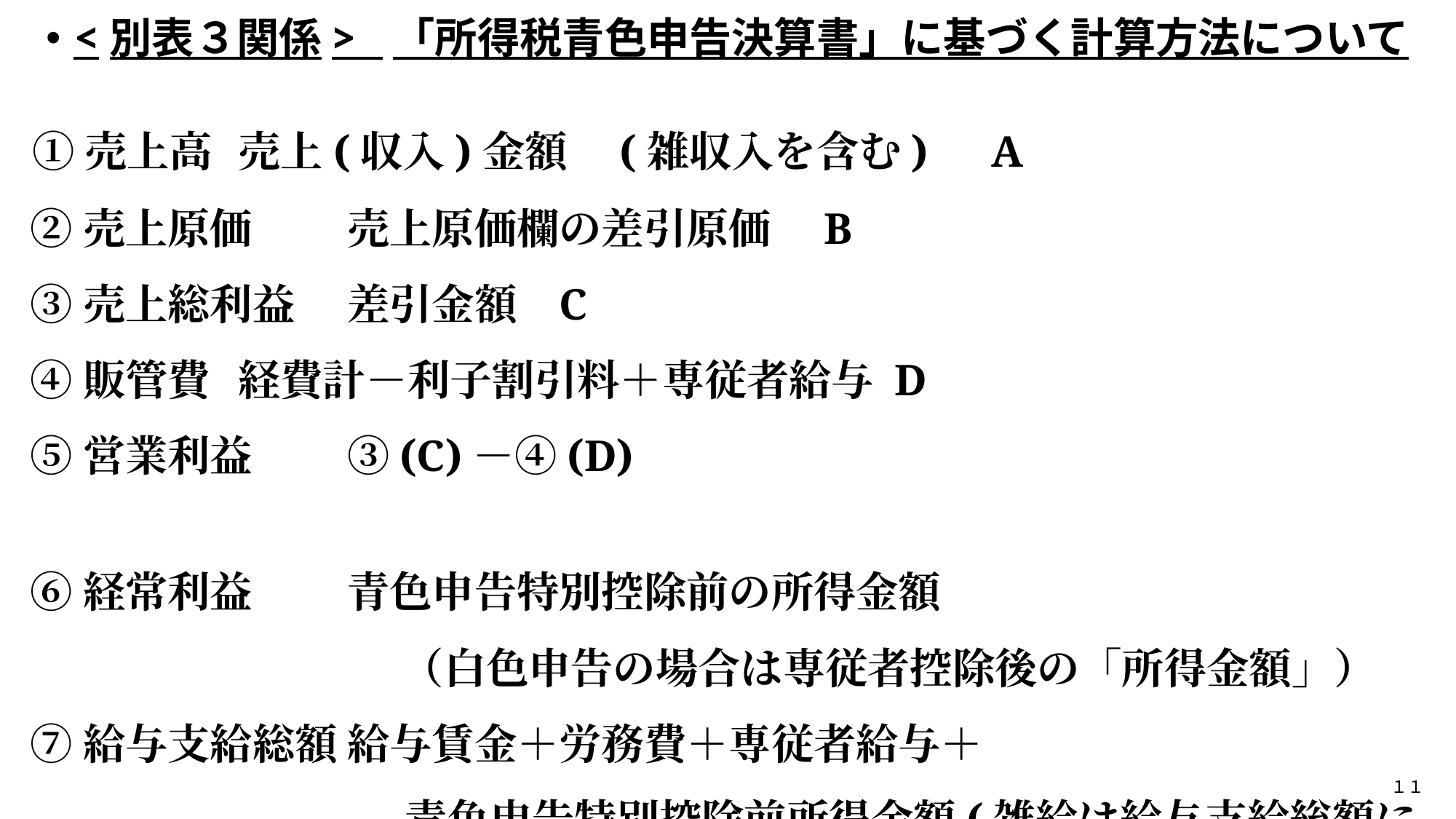

# <別表３関係> 「所得税青色申告決算書」に基づく計算方法について

 ①売上高	売上(収入)金額　(雑収入を含む)　A
 ②売上原価	売上原価欄の差引原価　B
 ③売上総利益	差引金額   C
 ④販管費	経費計－利子割引料＋専従者給与 D
 ⑤営業利益	③(C)－④(D)
 ⑥経常利益	青色申告特別控除前の所得金額
　　　　　　　　　（白色申告の場合は専従者控除後の「所得金額」）
 ⑦給与支給総額	給与賃金＋労務費＋専従者給与＋
	青色申告特別控除前所得金額(雑給は給与支給総額に含む)
 ⑧人件費	給与賃金＋労務費＋福利厚生費＋専従者給与
 ⑪減価償却	減価償却の数値を記載
１１